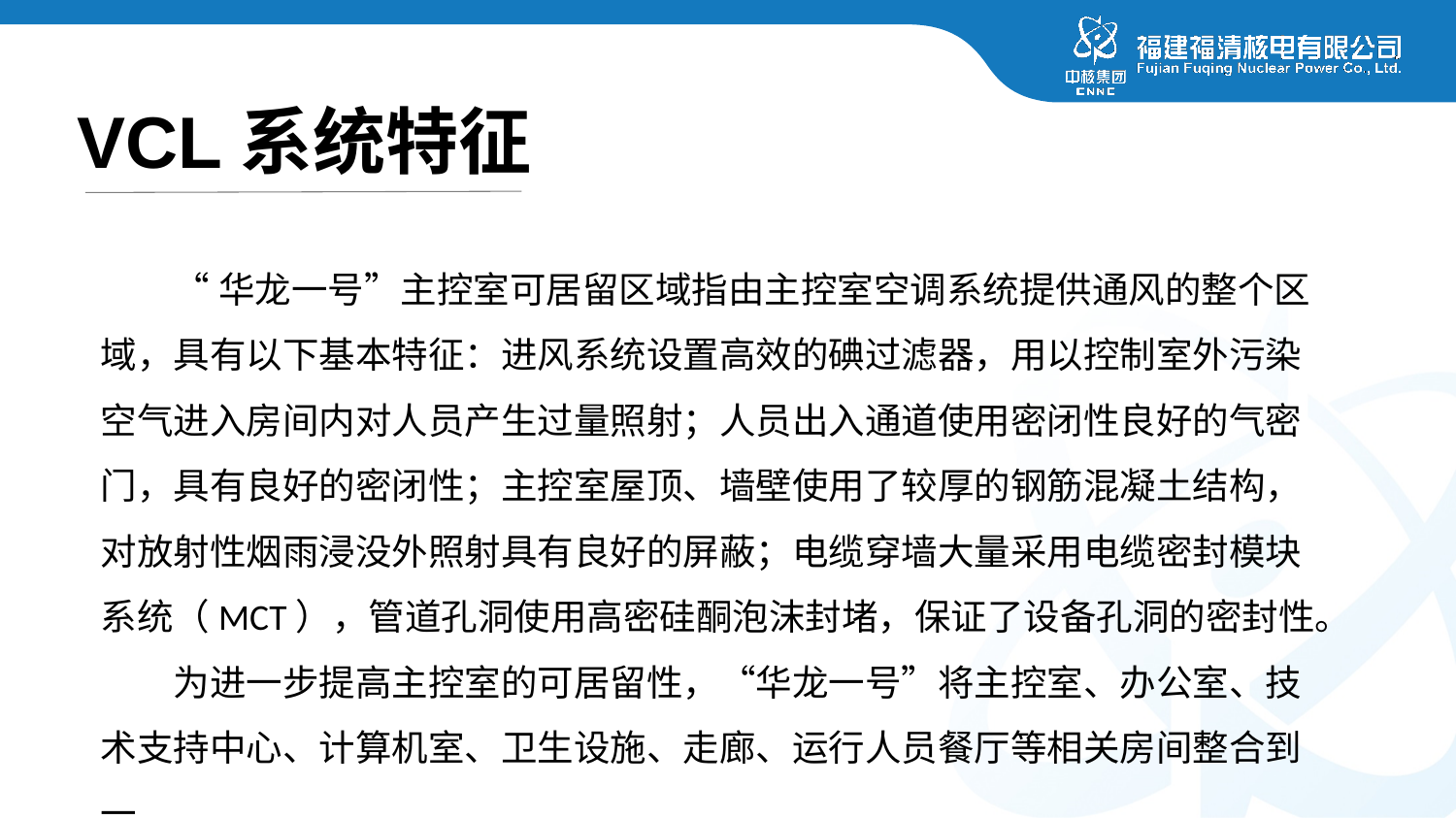

VCL系统特征
“华龙一号”主控室可居留区域指由主控室空调系统提供通风的整个区域，具有以下基本特征：进风系统设置高效的碘过滤器，用以控制室外污染空气进入房间内对人员产生过量照射；人员出入通道使用密闭性良好的气密门，具有良好的密闭性；主控室屋顶、墙壁使用了较厚的钢筋混凝土结构，对放射性烟雨浸没外照射具有良好的屏蔽；电缆穿墙大量采用电缆密封模块系统（MCT），管道孔洞使用高密硅酮泡沫封堵，保证了设备孔洞的密封性。
为进一步提高主控室的可居留性，“华龙一号”将主控室、办公室、技术支持中心、计算机室、卫生设施、走廊、运行人员餐厅等相关房间整合到一